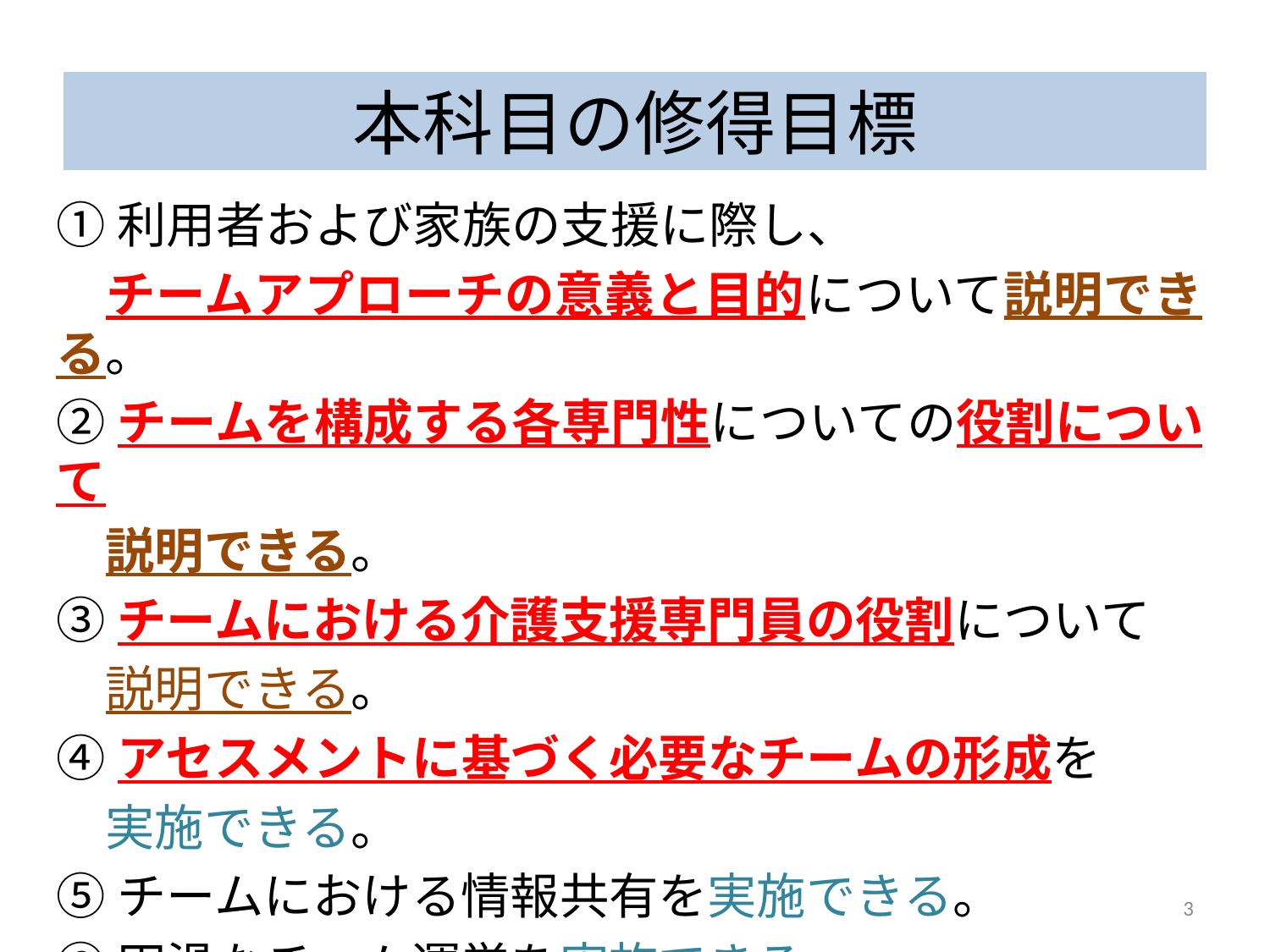

# 本科目の修得目標
①利用者および家族の支援に際し、
　チームアプローチの意義と目的について説明できる。
②チームを構成する各専門性についての役割について
　説明できる。
③チームにおける介護支援専門員の役割について
　説明できる。
④アセスメントに基づく必要なチームの形成を
　実施できる。
⑤チームにおける情報共有を実施できる。
⑥円滑なチーム運営を実施できる。
3